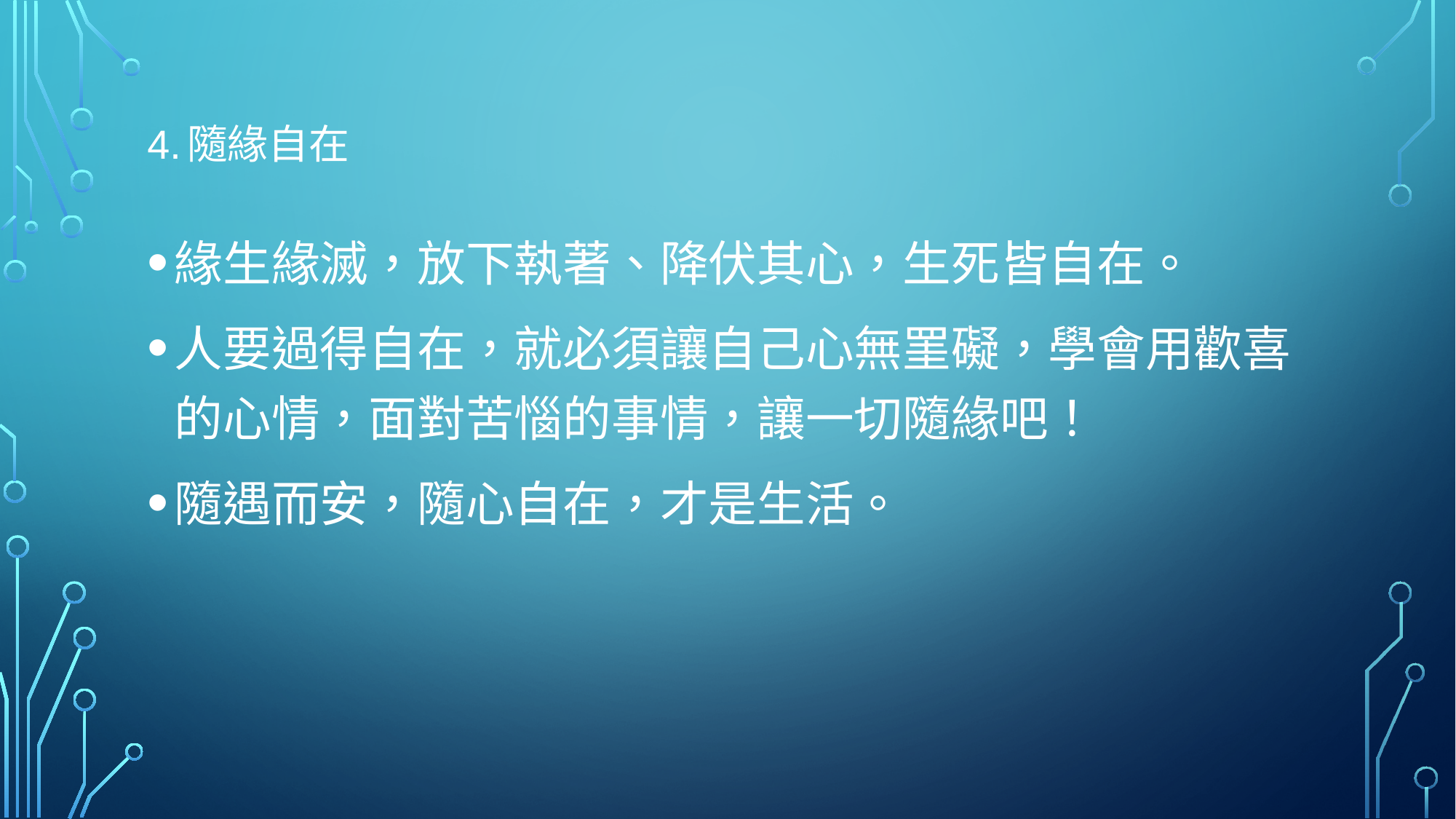

# 4.隨緣自在
緣生緣滅，放下執著、降伏其心，生死皆自在。
人要過得自在，就必須讓自己心無罣礙，學會用歡喜的心情，面對苦惱的事情，讓一切隨緣吧！
隨遇而安，隨心自在，才是生活。